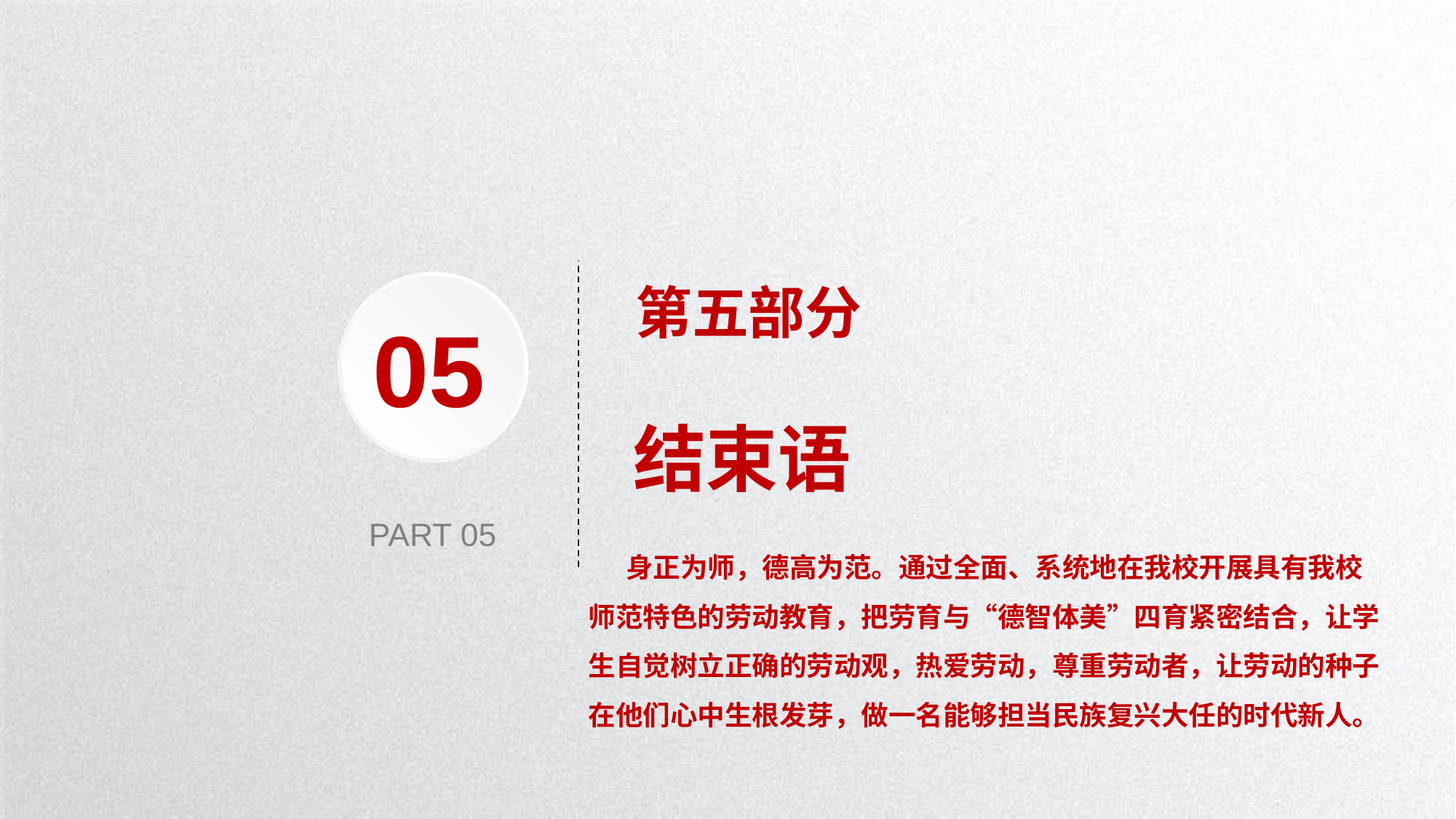

第五部分

结束语

05
PART 05
     身正为师，德高为范。通过全面、系统地在我校开展具有我校师范特色的劳动教育，把劳育与“德智体美”四育紧密结合，让学生自觉树立正确的劳动观，热爱劳动，尊重劳动者，让劳动的种子在他们心中生根发芽，做一名能够担当民族复兴大任的时代新人。